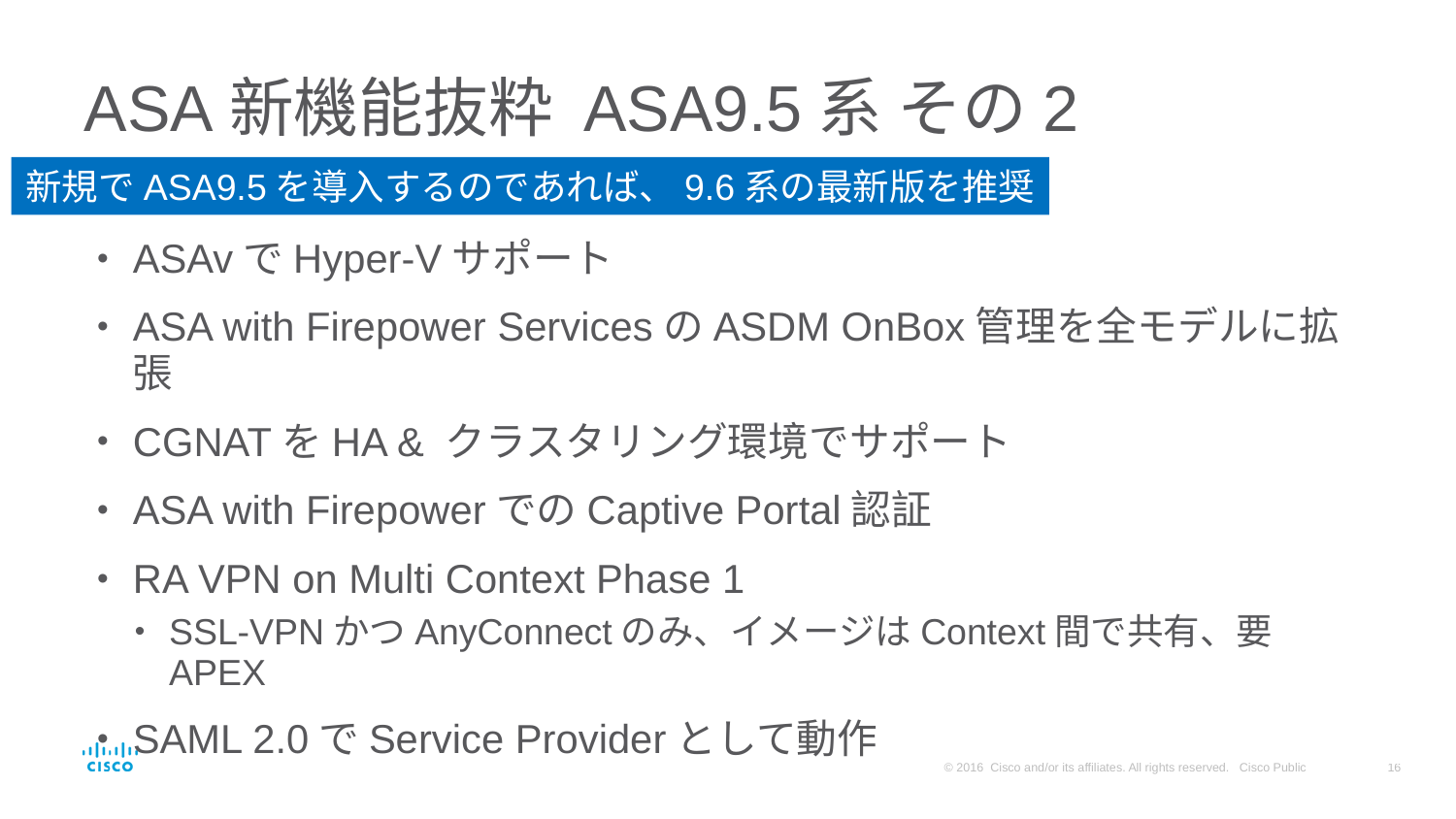

# ASA新機能抜粋 ASA9.5系 その2
新規でASA9.5を導入するのであれば、9.6系の最新版を推奨
ASAvでHyper-Vサポート
ASA with Firepower ServicesのASDM OnBox管理を全モデルに拡張
CGNATをHA & クラスタリング環境でサポート
ASA with FirepowerでのCaptive Portal認証
RA VPN on Multi Context Phase 1
SSL-VPNかつAnyConnectのみ、イメージはContext間で共有、要APEX
SAML 2.0でService Providerとして動作